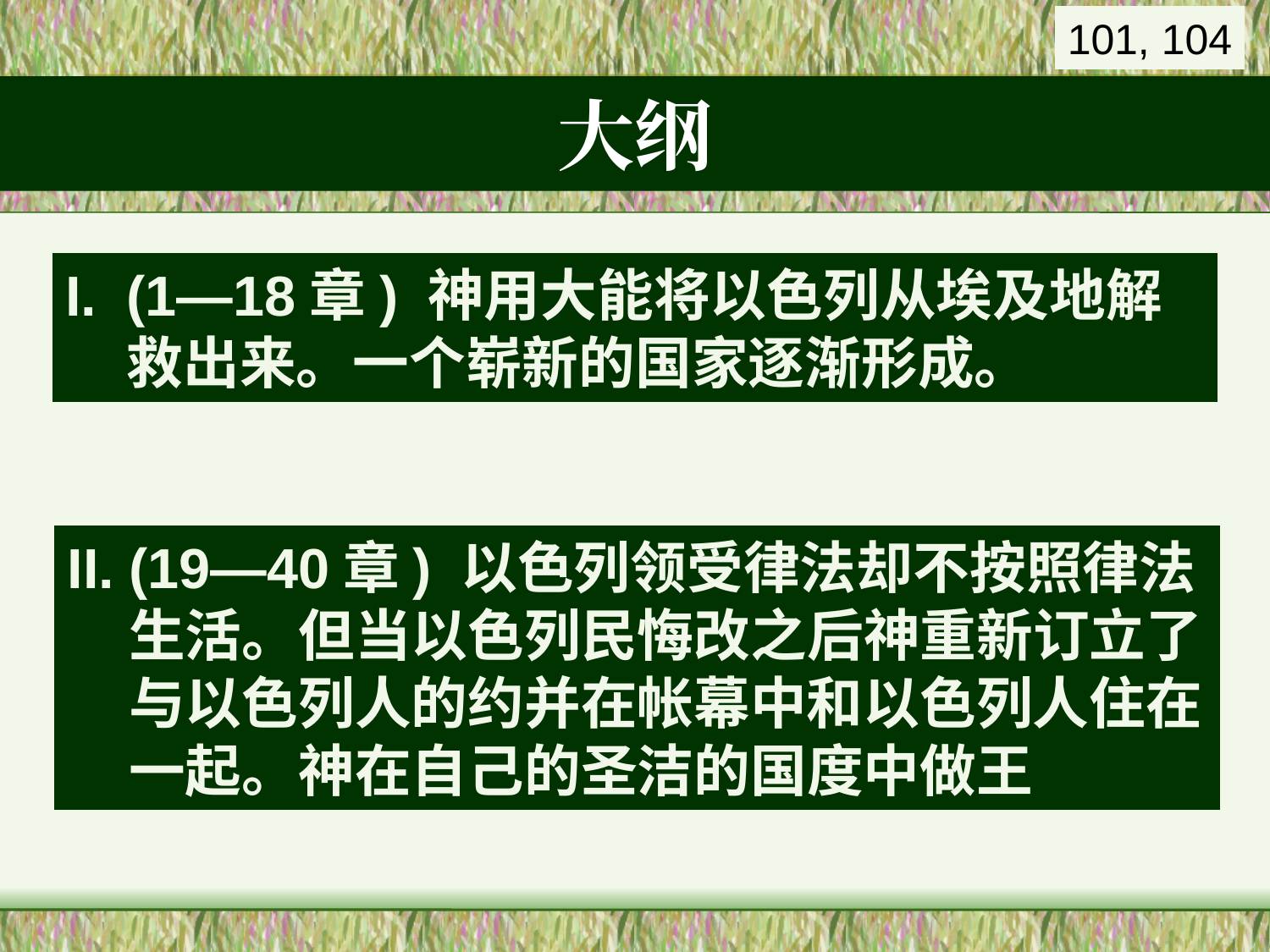

101, 104
# 大纲
I.	(1—18章) 神用大能将以色列从埃及地解救出来。一个崭新的国家逐渐形成。
II.	(19—40章) 以色列领受律法却不按照律法生活。但当以色列民悔改之后神重新订立了与以色列人的约并在帐幕中和以色列人住在一起。神在自己的圣洁的国度中做王